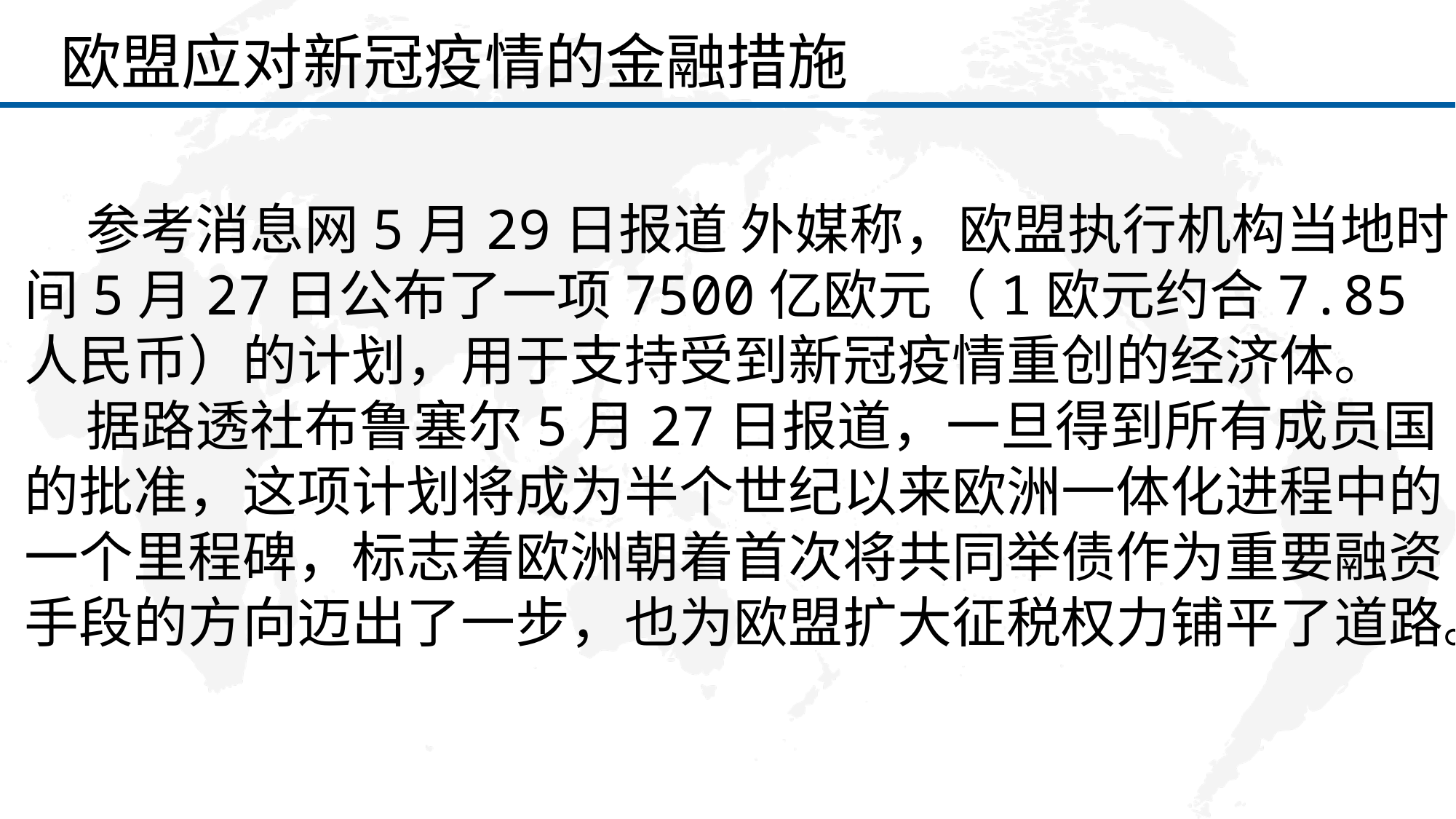

欧盟应对新冠疫情的金融措施
    参考消息网5月29日报道 外媒称，欧盟执行机构当地时间5月27日公布了一项7500亿欧元（1欧元约合7.85人民币）的计划，用于支持受到新冠疫情重创的经济体。
    据路透社布鲁塞尔5月27日报道，一旦得到所有成员国的批准，这项计划将成为半个世纪以来欧洲一体化进程中的一个里程碑，标志着欧洲朝着首次将共同举债作为重要融资手段的方向迈出了一步，也为欧盟扩大征税权力铺平了道路。